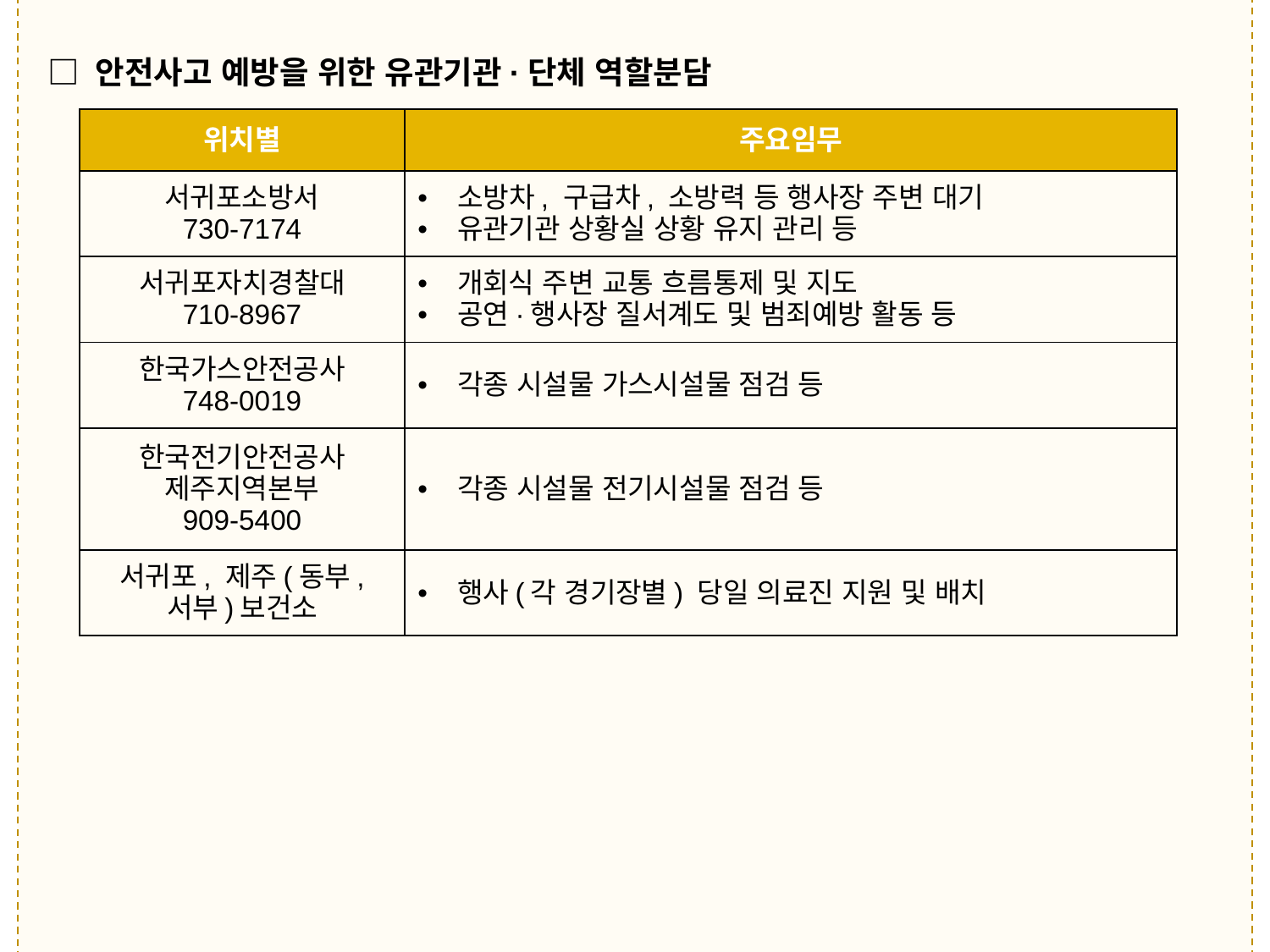

□ 안전사고 예방을 위한 유관기관·단체 역할분담
| 위치별 | 주요임무 |
| --- | --- |
| 서귀포소방서 730-7174 | 소방차, 구급차, 소방력 등 행사장 주변 대기 유관기관 상황실 상황 유지 관리 등 |
| 서귀포자치경찰대 710-8967 | 개회식 주변 교통 흐름통제 및 지도 공연·행사장 질서계도 및 범죄예방 활동 등 |
| 한국가스안전공사 748-0019 | 각종 시설물 가스시설물 점검 등 |
| 한국전기안전공사 제주지역본부 909-5400 | 각종 시설물 전기시설물 점검 등 |
| 서귀포, 제주(동부, 서부)보건소 | 행사(각 경기장별) 당일 의료진 지원 및 배치 |